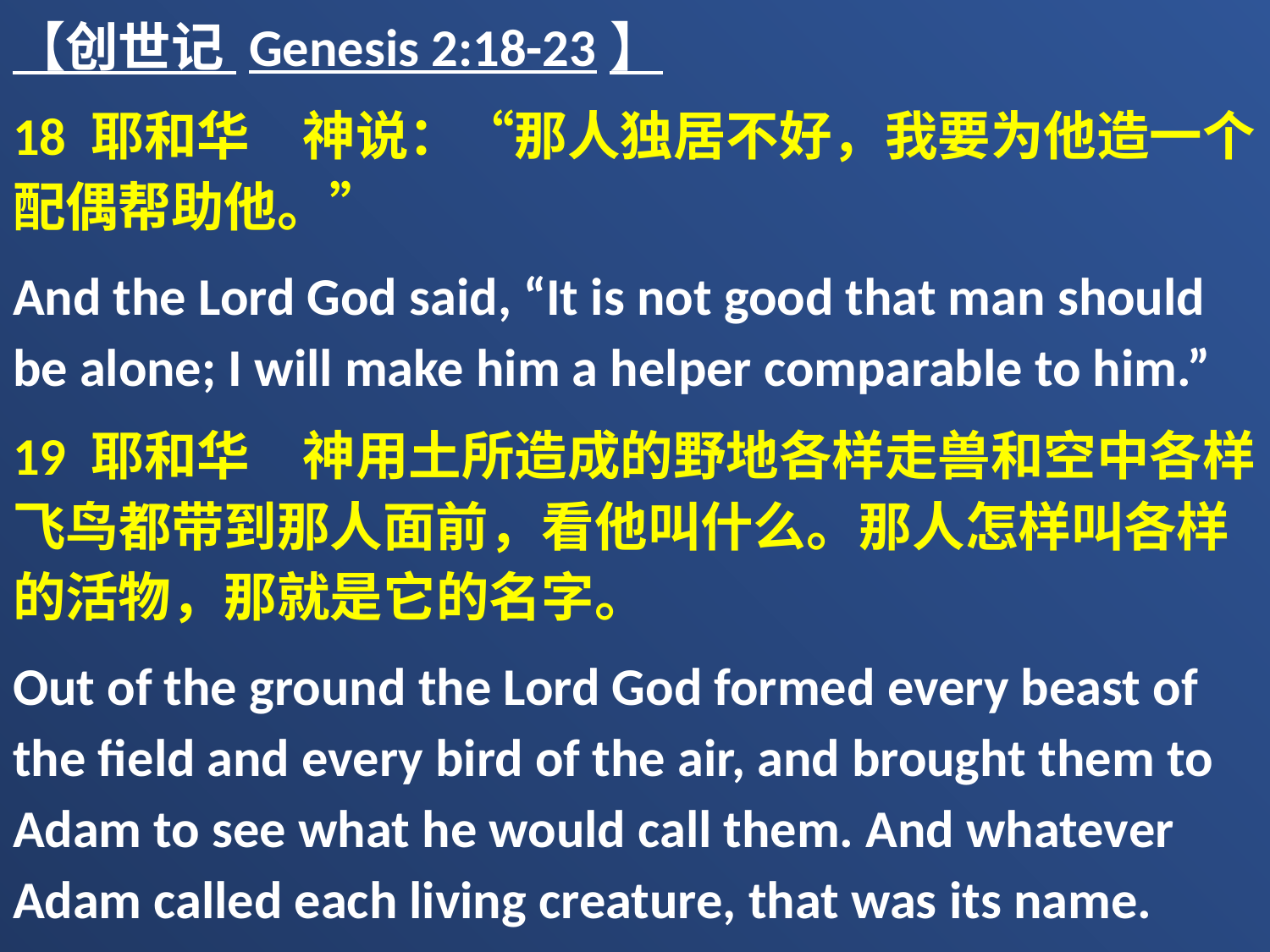

【创世记 Genesis 2:18-23】
18 耶和华　神说：“那人独居不好，我要为他造一个配偶帮助他。”
And the Lord God said, “It is not good that man should be alone; I will make him a helper comparable to him.”
19 耶和华　神用土所造成的野地各样走兽和空中各样飞鸟都带到那人面前，看他叫什么。那人怎样叫各样的活物，那就是它的名字。
Out of the ground the Lord God formed every beast of the field and every bird of the air, and brought them to Adam to see what he would call them. And whatever Adam called each living creature, that was its name.